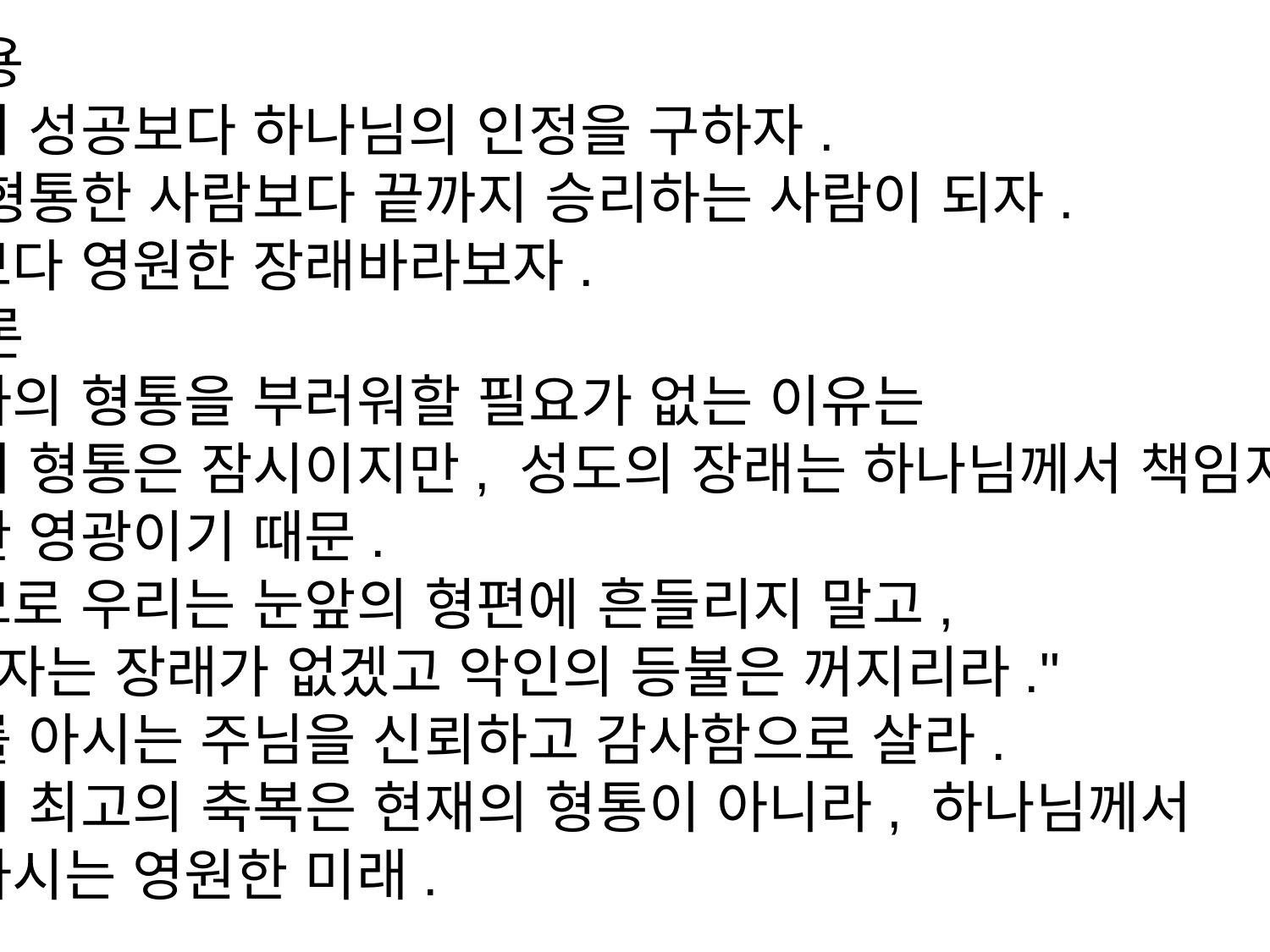

☛적용
세상의 성공보다 하나님의 인정을 구하자.
잠시 형통한 사람보다 끝까지 승리하는 사람이 되자.
현재보다 영원한 장래바라보자.
☛결론
불신자의 형통을 부러워할 필요가 없는 이유는
그들의 형통은 잠시이지만, 성도의 장래는 하나님께서 책임지시는 영원한 영광이기 때문.
그러므로 우리는 눈앞의 형편에 흔들리지 말고,
"행악자는 장래가 없겠고 악인의 등불은 꺼지리라."
장래를 아시는 주님을 신뢰하고 감사함으로 살라.
성도의 최고의 축복은 현재의 형통이 아니라, 하나님께서 보장하시는 영원한 미래.